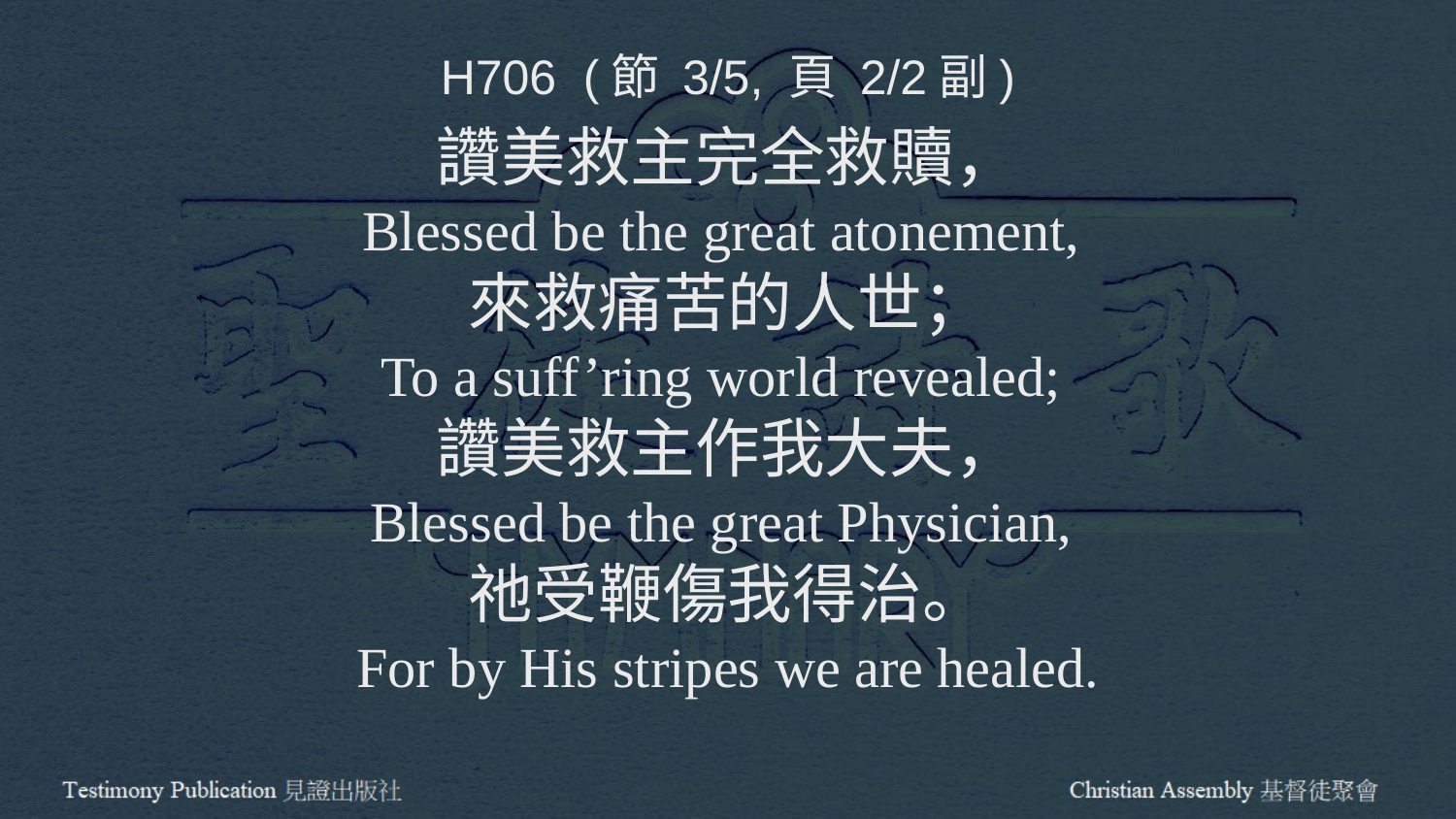

H706  (節 3/5, 頁 2/2副)
讚美救主完全救贖，
Blessed be the great atonement,
來救痛苦的人世；
To a suff’ring world revealed;
讚美救主作我大夫，
Blessed be the great Physician,
祂受鞭傷我得治。
For by His stripes we are healed.